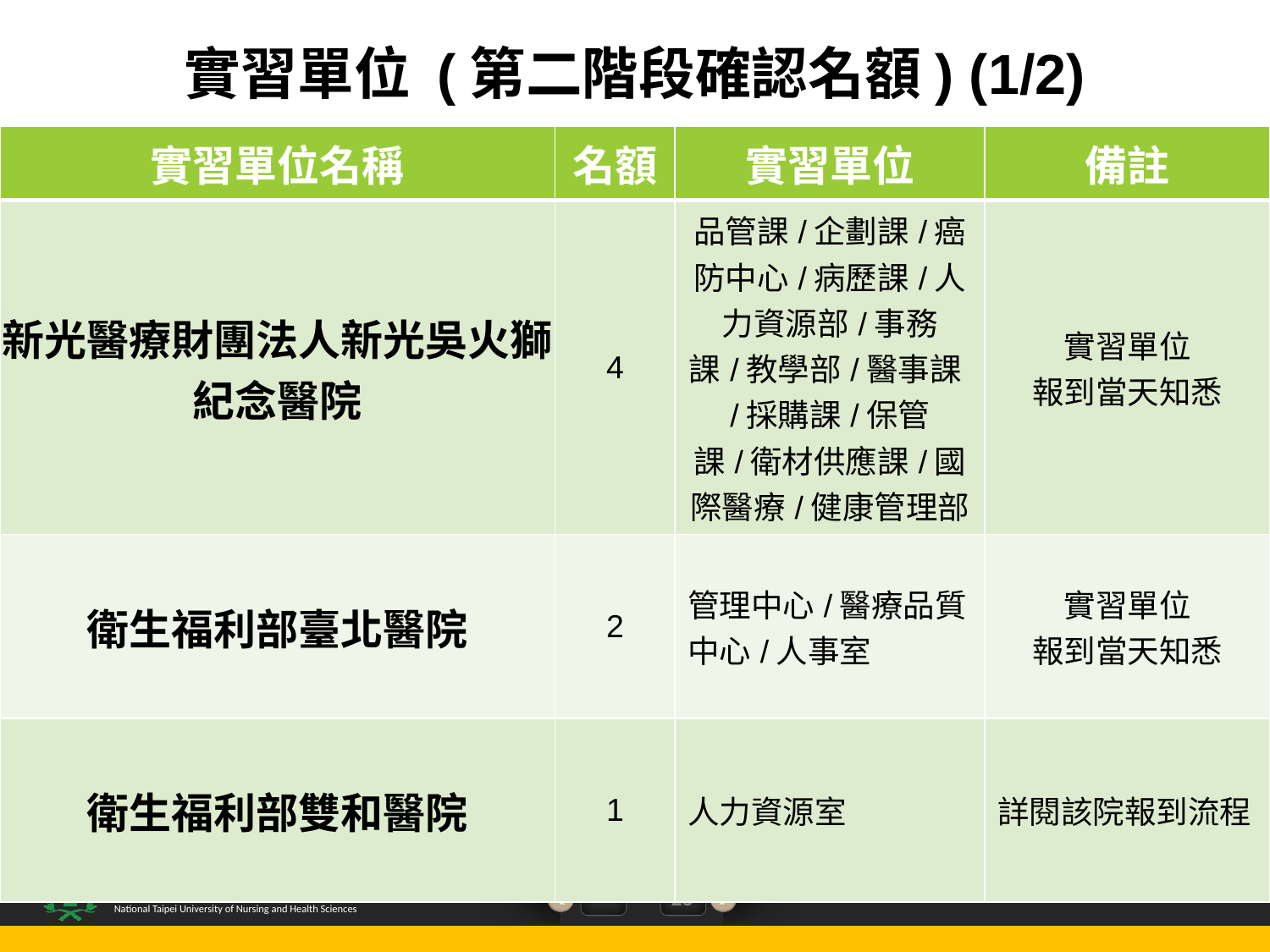

# 實習單位 (第二階段確認名額) (1/2)
| 實習單位名稱 | 名額 | 實習單位 | 備註 |
| --- | --- | --- | --- |
| 新光醫療財團法人新光吳火獅紀念醫院 | 4 | 品管課/企劃課/癌防中心/病歷課/人力資源部/事務課/教學部/醫事課/採購課/保管課/衛材供應課/國際醫療/健康管理部 | 實習單位 報到當天知悉 |
| 衛生福利部臺北醫院 | 2 | 管理中心/醫療品質中心/人事室 | 實習單位 報到當天知悉 |
| 衛生福利部雙和醫院 | 1 | 人力資源室 | 詳閱該院報到流程 |